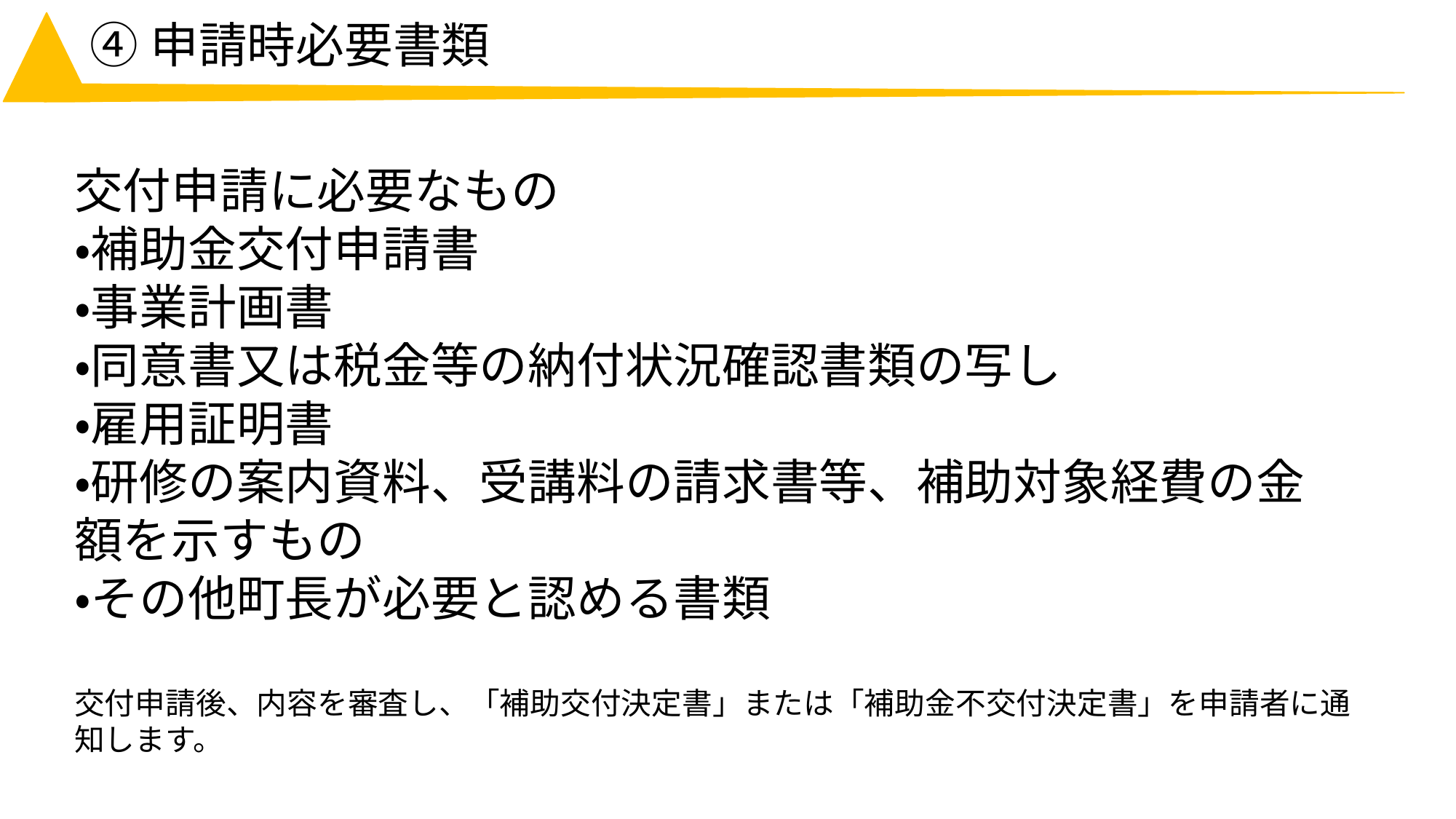

# ④申請時必要書類
交付申請に必要なもの
・補助金交付申請書
・事業計画書
・同意書又は税金等の納付状況確認書類の写し
・雇用証明書
・研修の案内資料、受講料の請求書等、補助対象経費の金額を示すもの
・その他町長が必要と認める書類

交付申請後、内容を審査し、「補助交付決定書」または「補助金不交付決定書」を申請者に通知します。